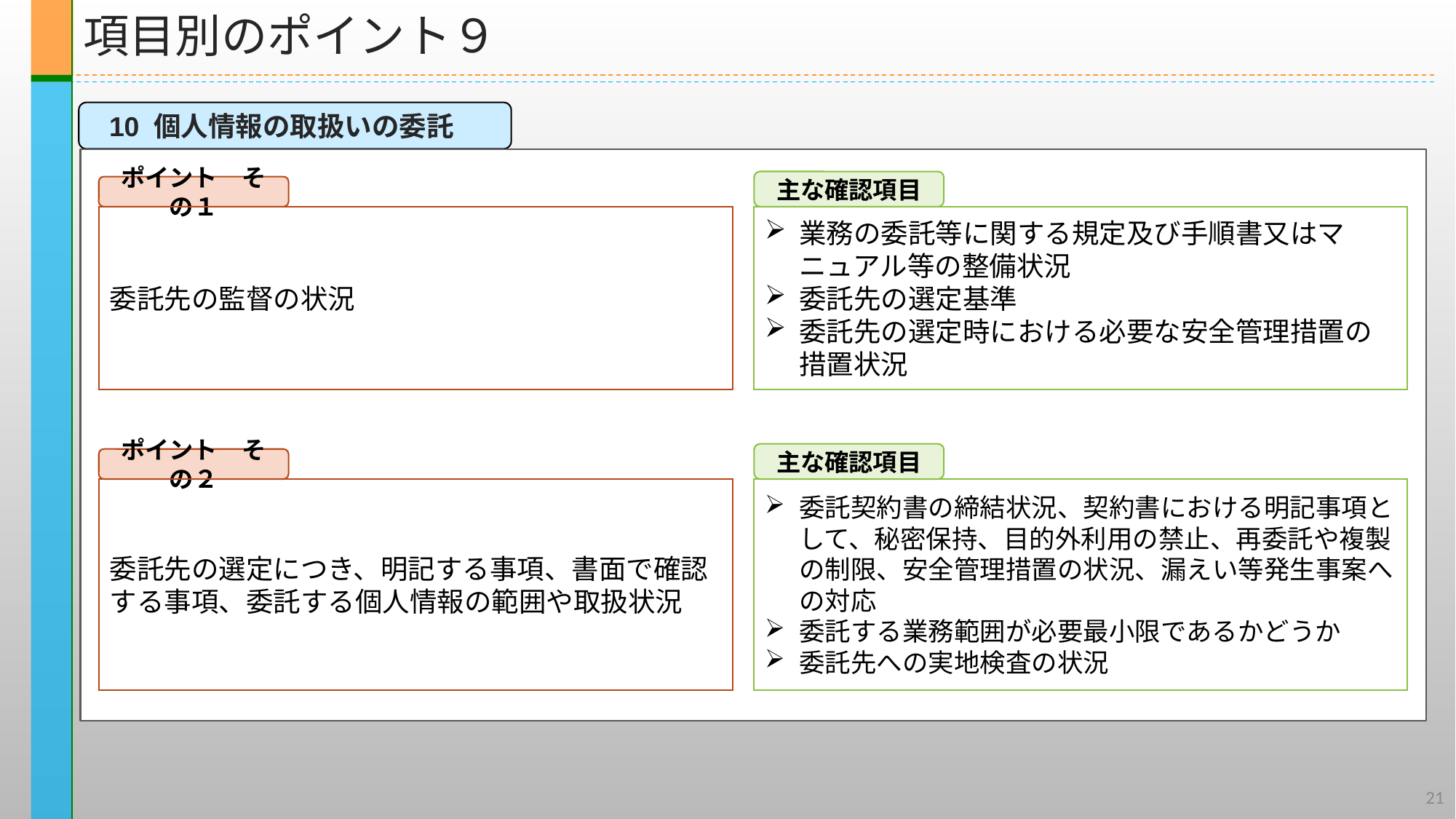

項目別のポイント９
10 個人情報の取扱いの委託

主な確認項目
ポイント　その１
業務の委託等に関する規定及び手順書又はマニュアル等の整備状況
委託先の選定基準
委託先の選定時における必要な安全管理措置の措置状況
委託先の監督の状況
主な確認項目
ポイント　その２
委託契約書の締結状況、契約書における明記事項として、秘密保持、目的外利用の禁止、再委託や複製の制限、安全管理措置の状況、漏えい等発生事案への対応
委託する業務範囲が必要最小限であるかどうか
委託先への実地検査の状況
委託先の選定につき、明記する事項、書面で確認する事項、委託する個人情報の範囲や取扱状況
21